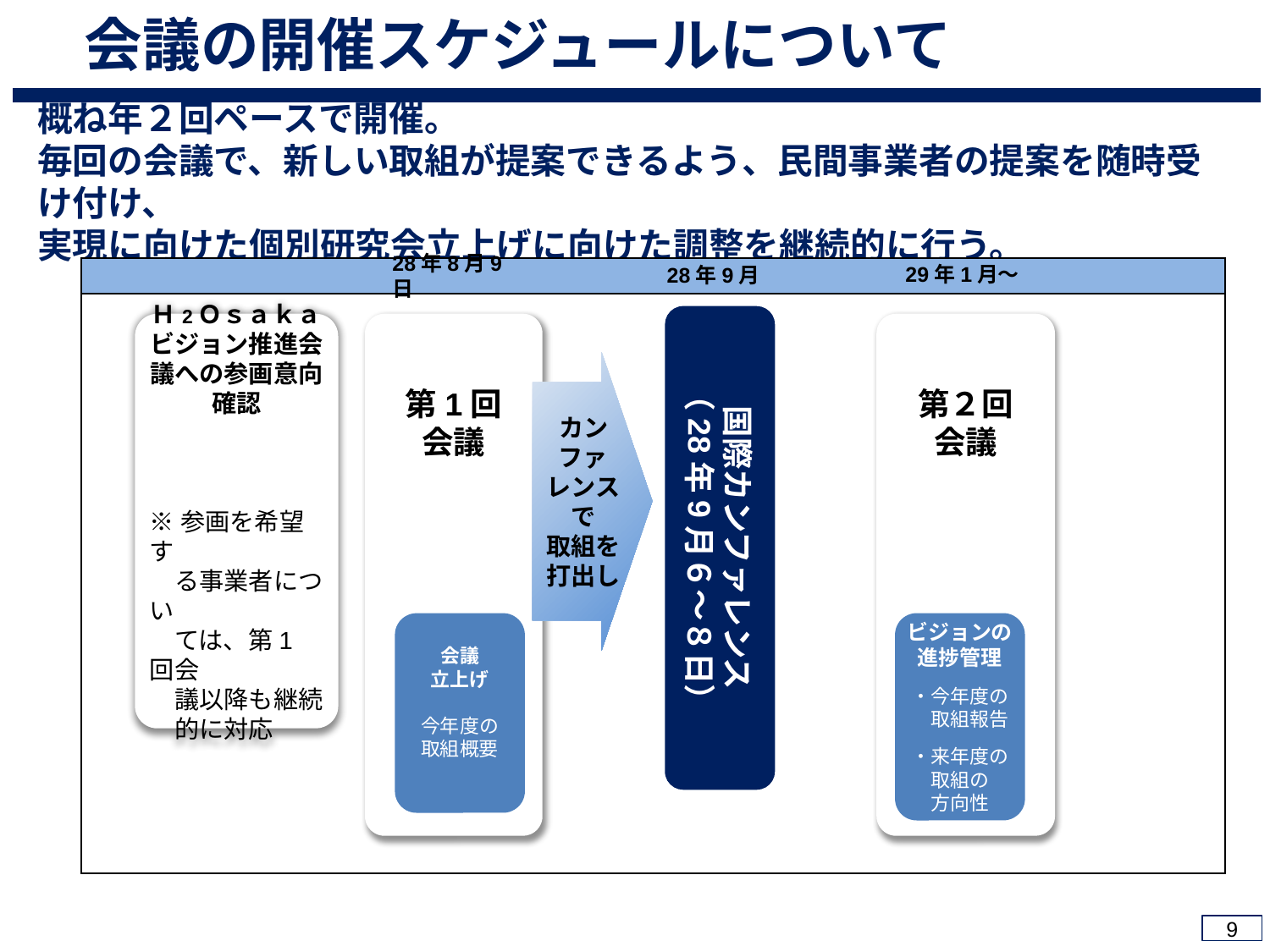

会議の開催スケジュールについて
概ね年２回ペースで開催。
毎回の会議で、新しい取組が提案できるよう、民間事業者の提案を随時受け付け、
実現に向けた個別研究会立上げに向けた調整を継続的に行う。
29年1月～
28年9月
28年8月9日
国際カンファレンス
（28年9月６～８日）
Ｈ2Ｏｓａｋａビジョン推進会議への参画意向
確認

※参画を希望す
　る事業者につい
　ては、第1回会
　議以降も継続
　的に対応
第1回
会議

第２回
会議

カンファ
レンスで
取組を打出し
会議
立上げ

今年度の
取組概要

ビジョンの
進捗管理

・今年度の
　取組報告

・来年度の
取組の
方向性
|  |
| --- |
|  |
9